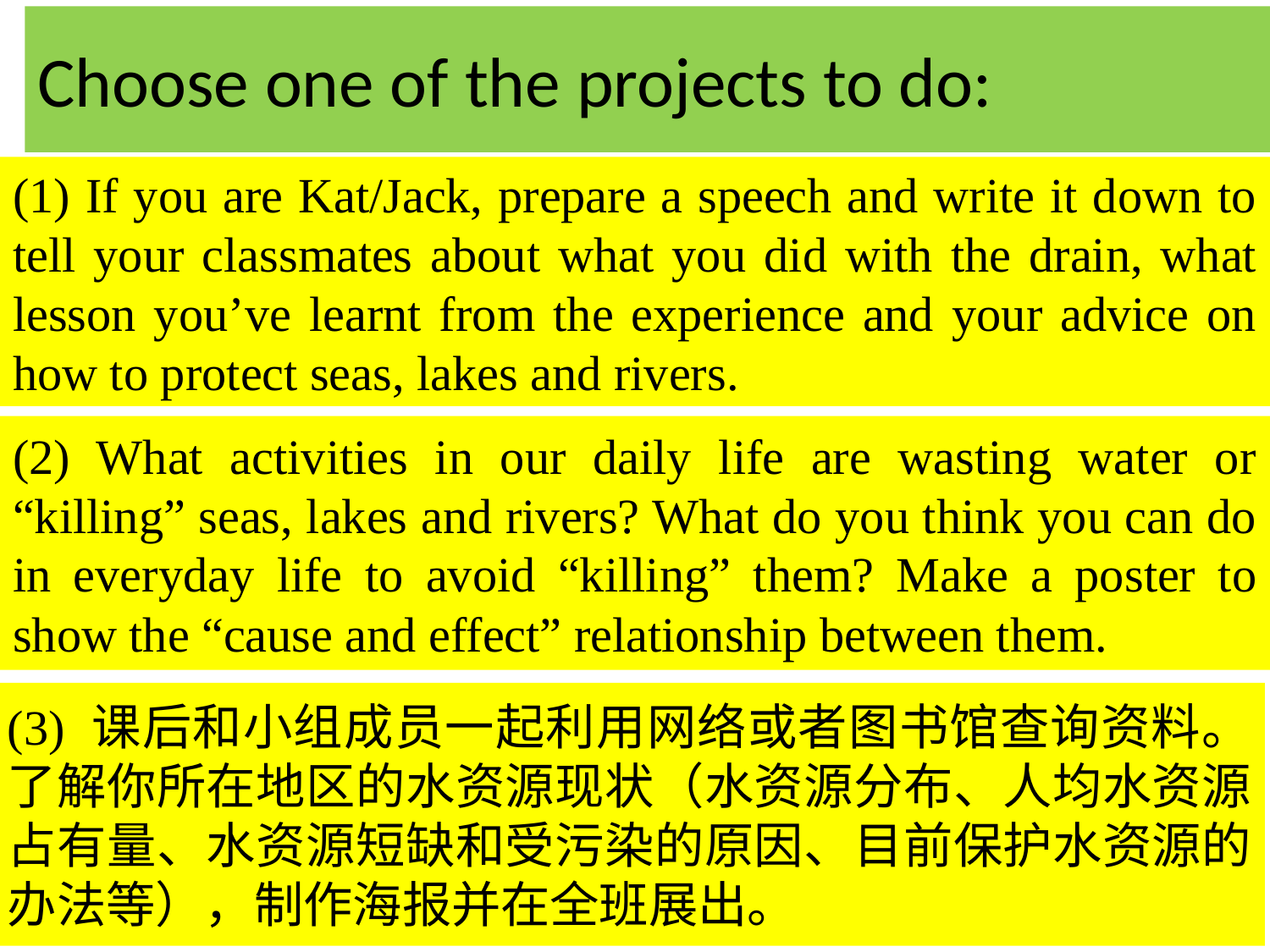

Choose one of the projects to do:
(1) If you are Kat/Jack, prepare a speech and write it down to tell your classmates about what you did with the drain, what lesson you’ve learnt from the experience and your advice on how to protect seas, lakes and rivers.
(2) What activities in our daily life are wasting water or “killing” seas, lakes and rivers? What do you think you can do in everyday life to avoid “killing” them? Make a poster to show the “cause and effect” relationship between them.
(3) 课后和小组成员一起利用网络或者图书馆查询资料。了解你所在地区的水资源现状（水资源分布、人均水资源占有量、水资源短缺和受污染的原因、目前保护水资源的办法等），制作海报并在全班展出。